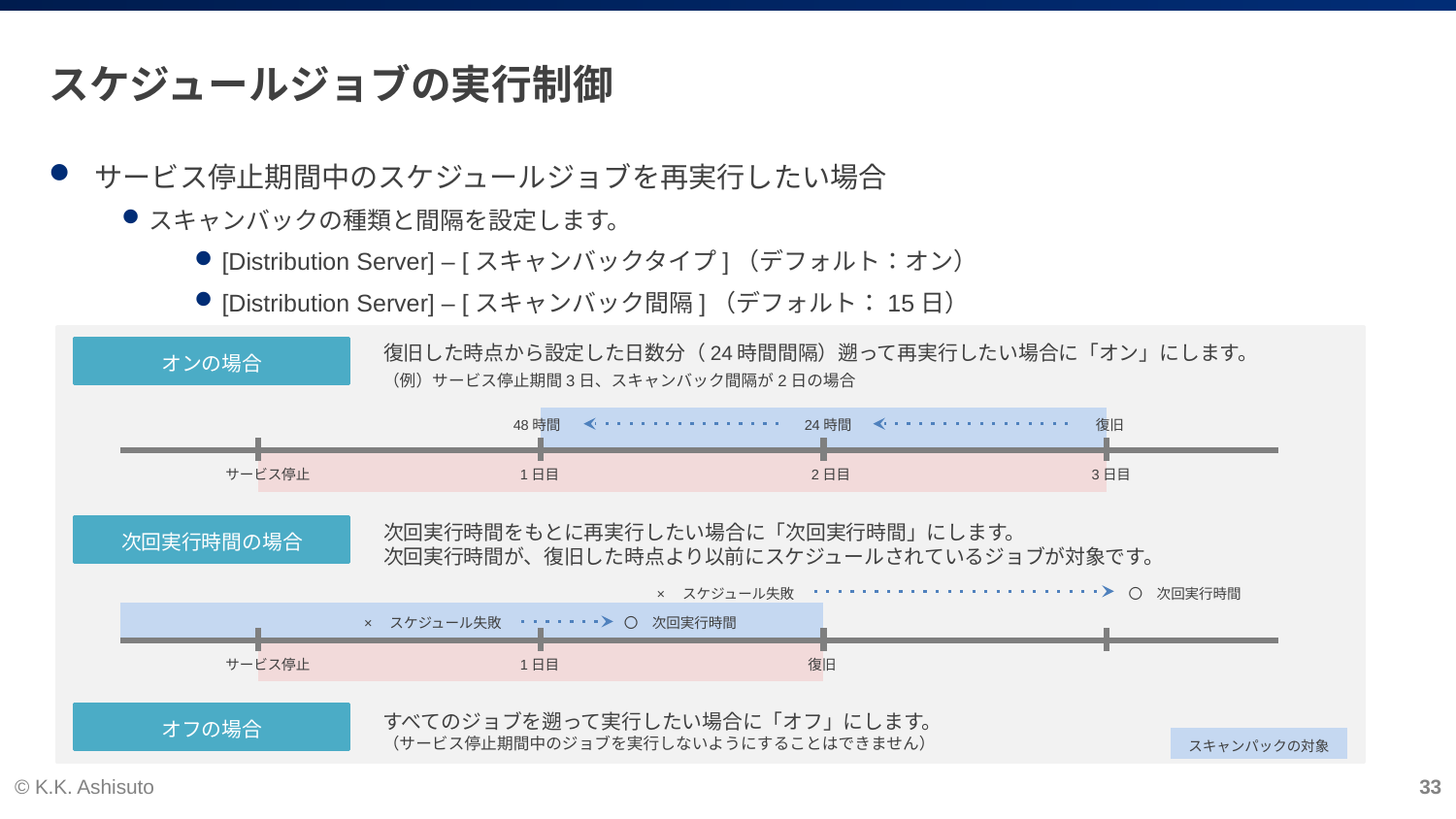

# スケジュールジョブの実行制御
サービス停止期間中のスケジュールジョブを再実行したい場合
スキャンバックの種類と間隔を設定します。
[Distribution Server] – [スキャンバックタイプ]（デフォルト：オン）
[Distribution Server] – [スキャンバック間隔]（デフォルト：15日）

復旧した時点から設定した日数分（24時間間隔）遡って再実行したい場合に「オン」にします。
（例）サービス停止期間3日、スキャンバック間隔が2日の場合
オンの場合
48時間		24時間		復旧

　　　　サービス停止		　　　　1日目		　　　　2日目		　　　 3日目
次回実行時間をもとに再実行したい場合に「次回実行時間」にします。
次回実行時間が、復旧した時点より以前にスケジュールされているジョブが対象です。
次回実行時間の場合
×　スケジュール失敗
〇　次回実行時間

×　スケジュール失敗
〇　次回実行時間

　　　　サービス停止		　　　　1日目		　　　　復旧
すべてのジョブを遡って実行したい場合に「オフ」にします。
（サービス停止期間中のジョブを実行しないようにすることはできません）
オフの場合
スキャンパックの対象
© K.K. Ashisuto
33